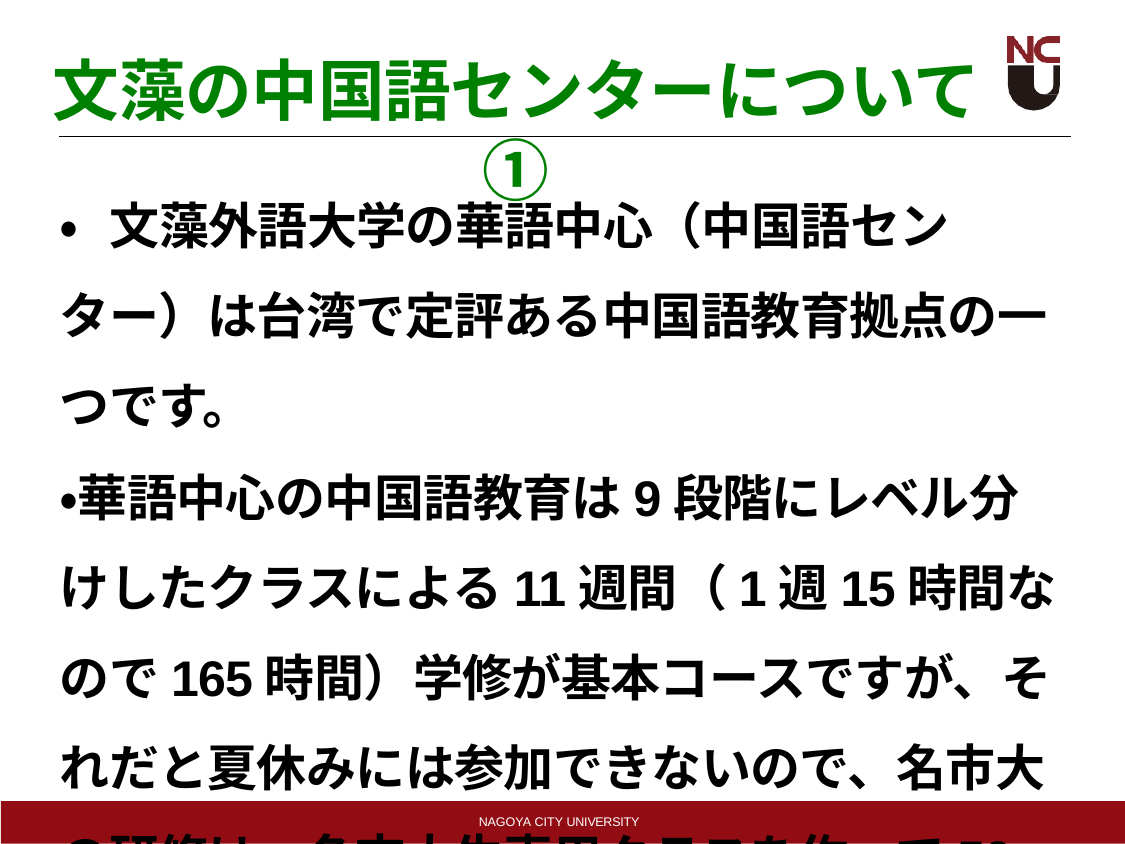

# 文藻の中国語センターについて①
・文藻外語大学の華語中心（中国語センター）は台湾で定評ある中国語教育拠点の一つです。
・華語中心の中国語教育は9段階にレベル分けしたクラスによる11週間（1週15時間なので165時間）学修が基本コースですが、それだと夏休みには参加できないので、名市大の研修は、名市大生専用クラスを作って50時間学びます。
NAGOYA CITY UNIVERSITY